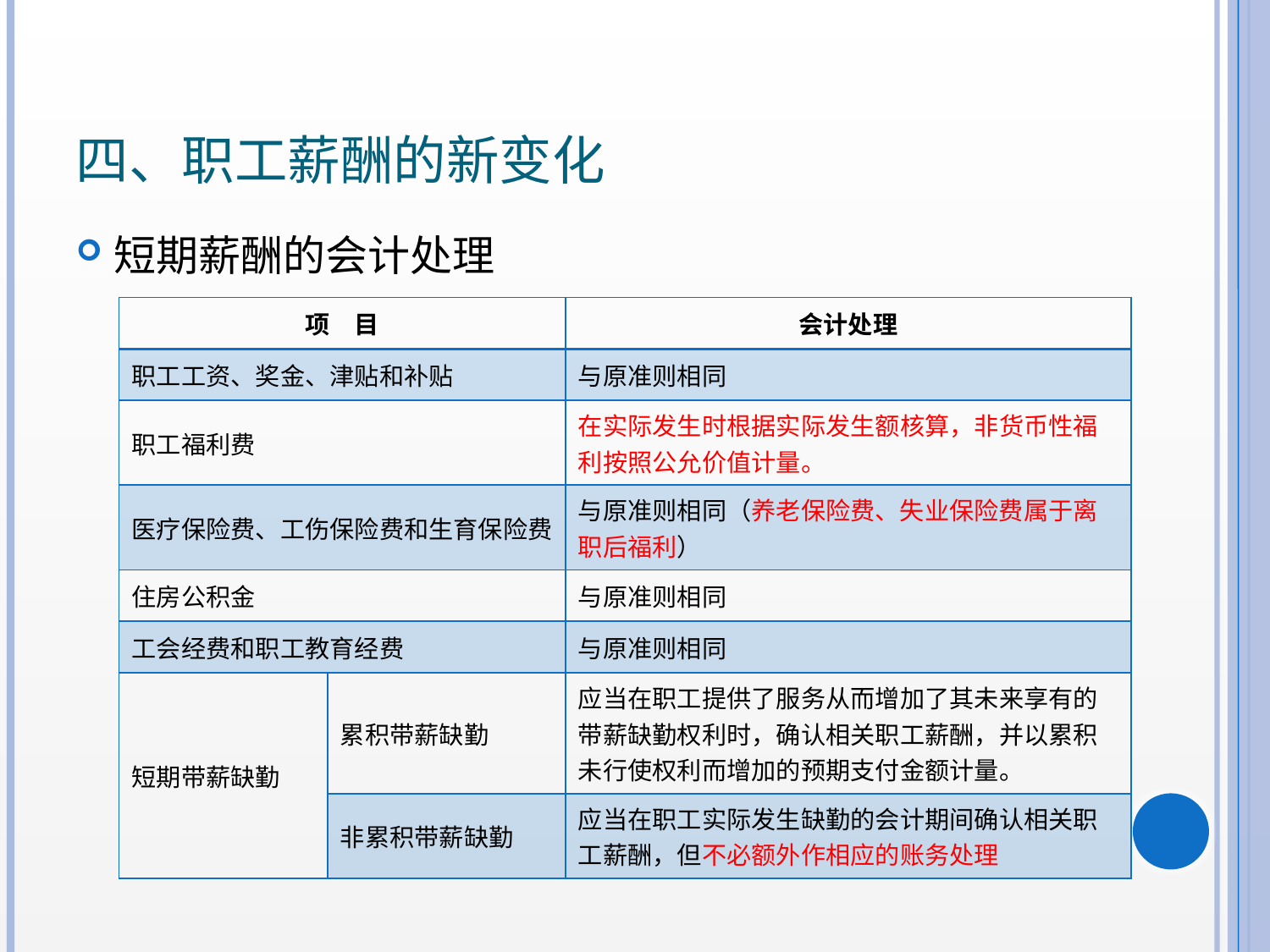

# 四、职工薪酬的新变化
短期薪酬的会计处理
| 项　目 |  | 会计处理 |
| --- | --- | --- |
| 职工工资、奖金、津贴和补贴 |  | 与原准则相同 |
| 职工福利费 |  | 在实际发生时根据实际发生额核算，非货币性福利按照公允价值计量。 |
| 医疗保险费、工伤保险费和生育保险费 |  | 与原准则相同（养老保险费、失业保险费属于离职后福利） |
| 住房公积金 |  | 与原准则相同 |
| 工会经费和职工教育经费 |  | 与原准则相同 |
| 短期带薪缺勤 | 累积带薪缺勤 | 应当在职工提供了服务从而增加了其未来享有的带薪缺勤权利时，确认相关职工薪酬，并以累积未行使权利而增加的预期支付金额计量。 |
|  | 非累积带薪缺勤 | 应当在职工实际发生缺勤的会计期间确认相关职工薪酬，但不必额外作相应的账务处理 |